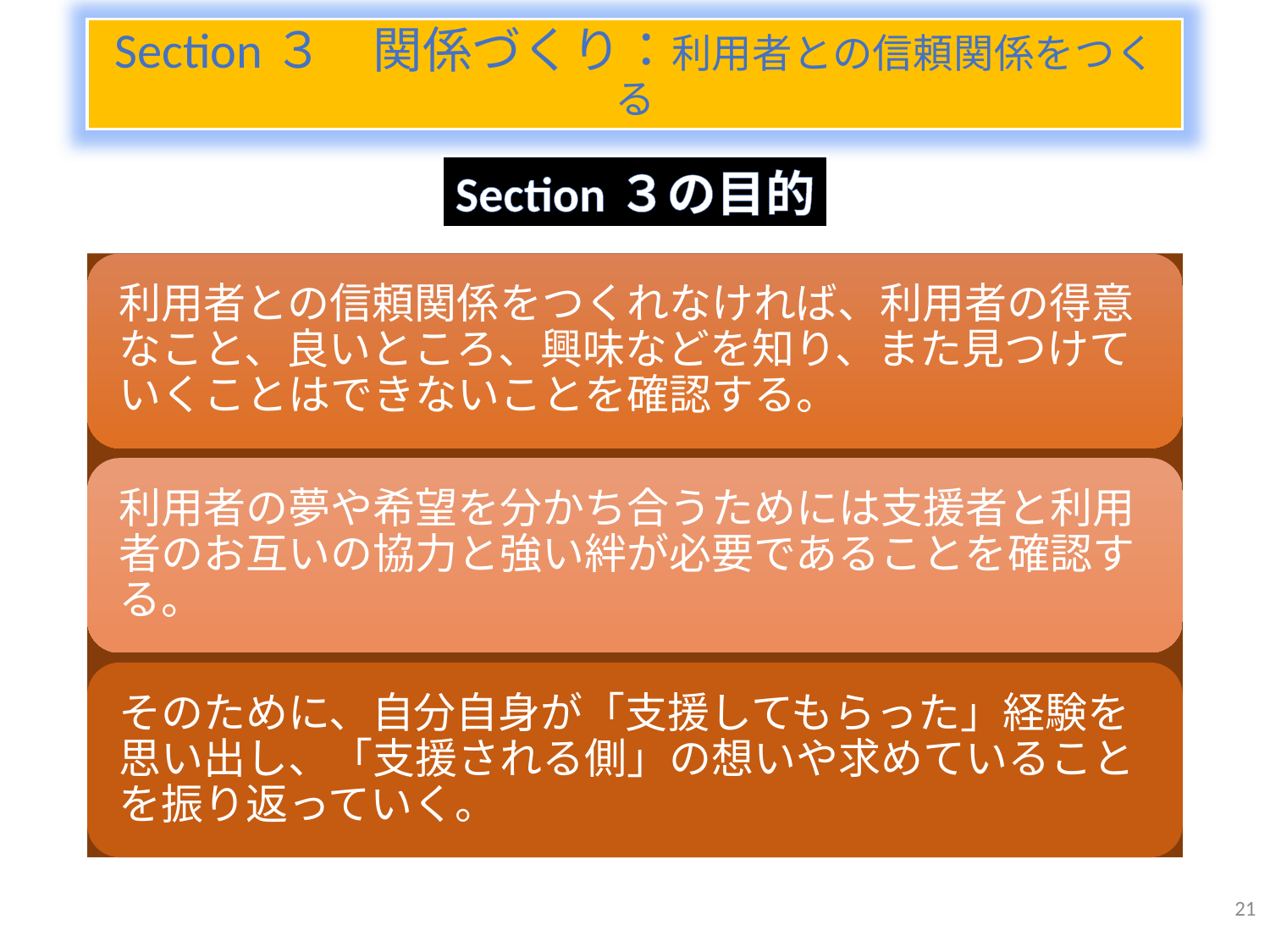

Section３　関係づくり：利用者との信頼関係をつくる
Section３の目的
利用者との信頼関係をつくれなければ、利用者の得意なこと、良いところ、興味などを知り、また見つけていくことはできないことを確認する。
利用者の夢や希望を分かち合うためには支援者と利用者のお互いの協力と強い絆が必要であることを確認する。
そのために、自分自身が「支援してもらった」経験を思い出し、「支援される側」の想いや求めていることを振り返っていく。
21